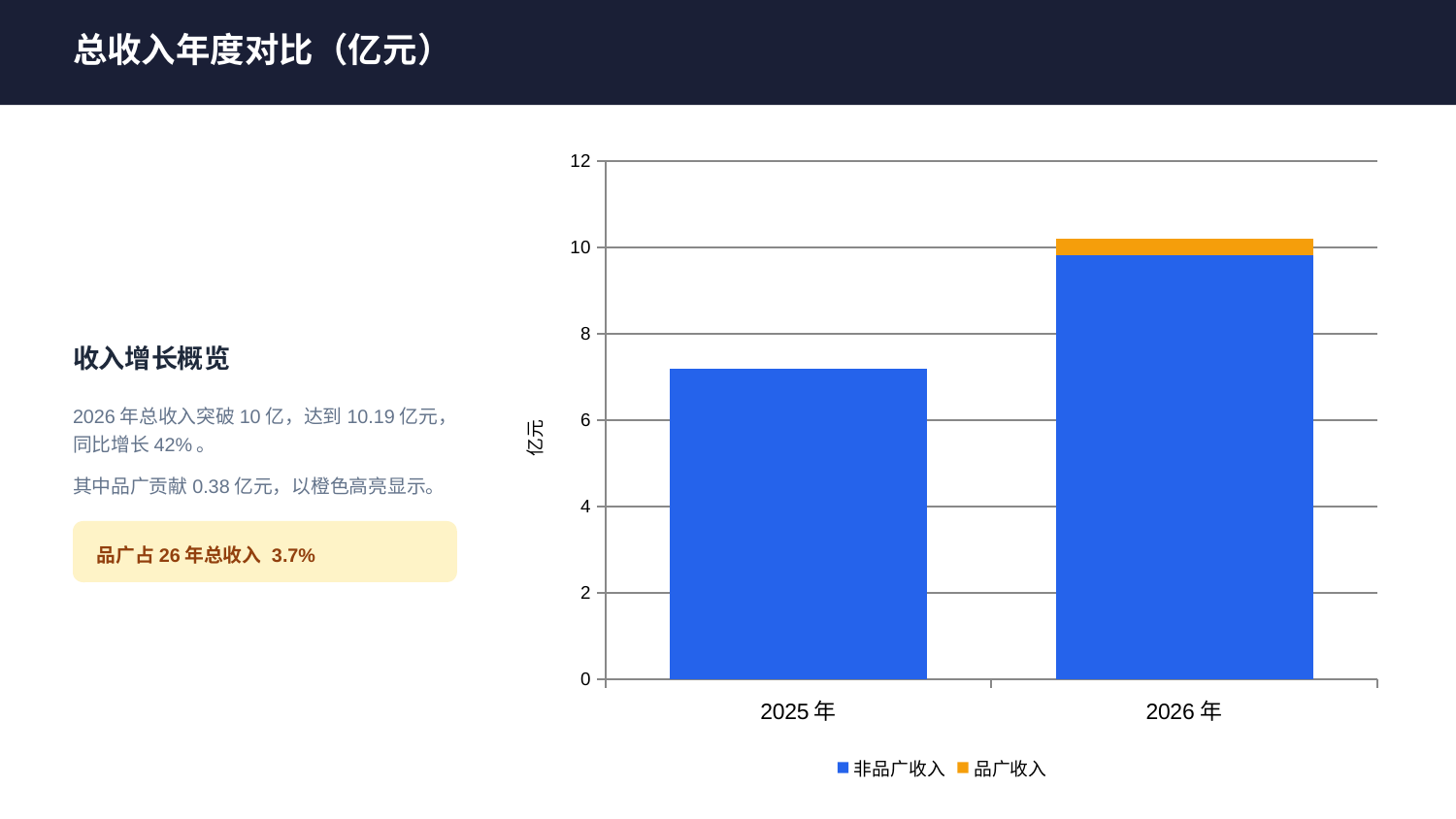

总收入年度对比（亿元）

### Chart

| Category | 非品广收入 | 品广收入 |
|---|---|---|
| 2025年 | 7.196 | 0.0 |
| 2026年 | 9.809 | 0.381 |
收入增长概览
2026年总收入突破10亿，达到10.19亿元，同比增长42%。
其中品广贡献0.38亿元，以橙色高亮显示。

品广占26年总收入 3.7%